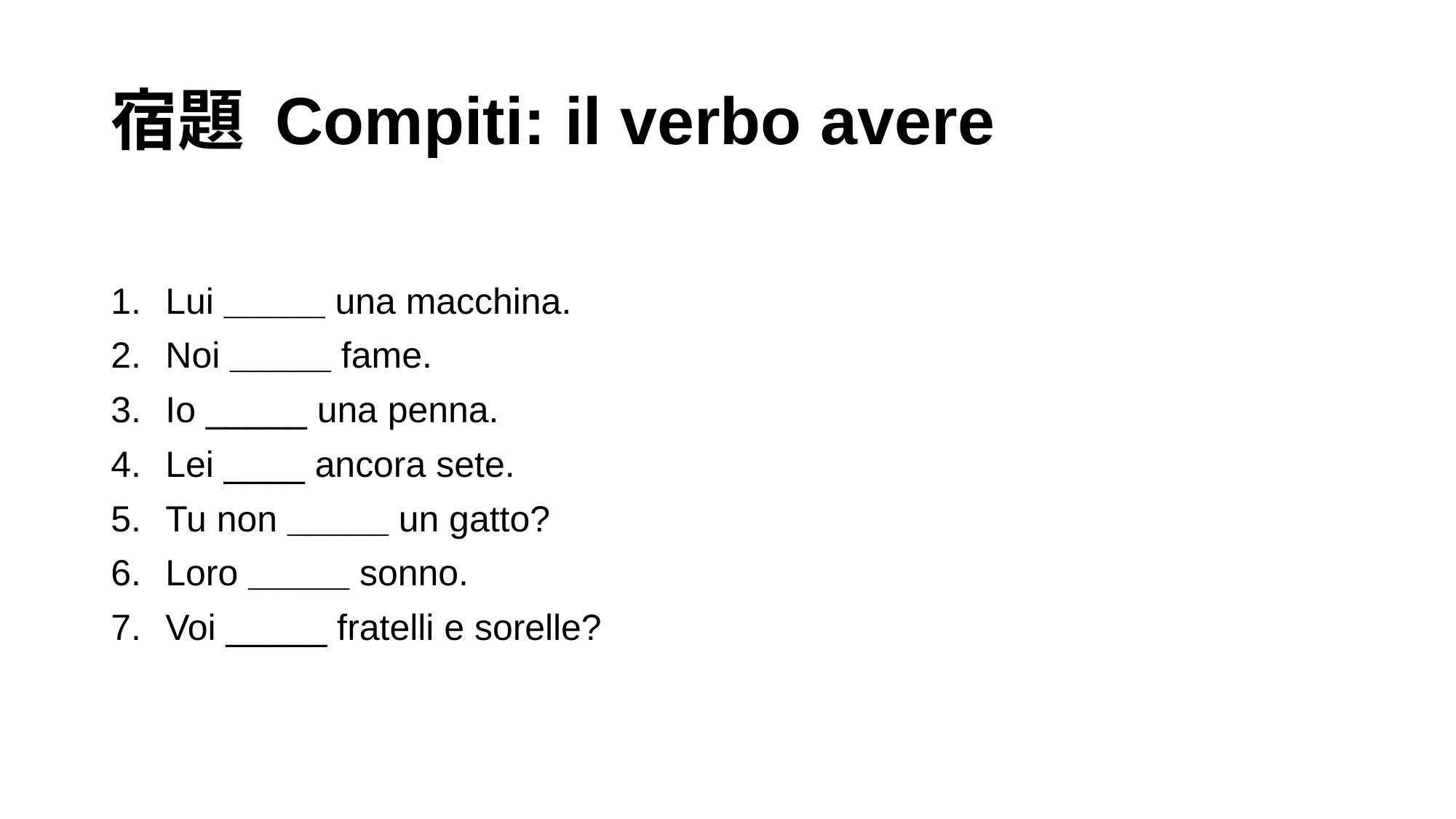

# 宿題 Compiti: il verbo avere

Lui _____ una macchina.
Noi _____ fame.
Io _____ una penna.
Lei ____ ancora sete.
Tu non _____ un gatto?
Loro _____ sonno.
Voi _____ fratelli e sorelle?